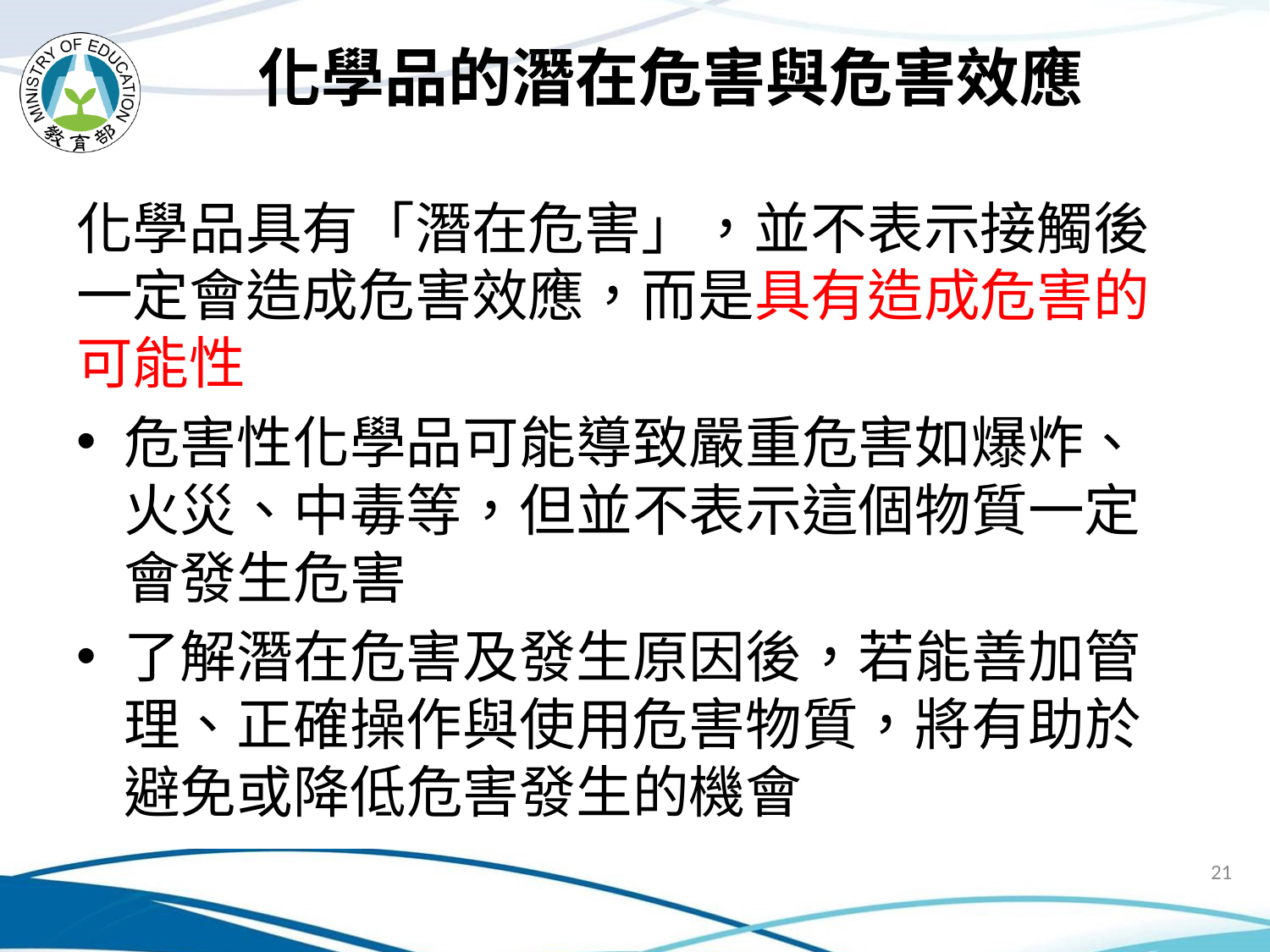

# 化學品的潛在危害與危害效應
化學品具有「潛在危害」，並不表示接觸後一定會造成危害效應，而是具有造成危害的可能性
危害性化學品可能導致嚴重危害如爆炸、火災、中毒等，但並不表示這個物質一定會發生危害
了解潛在危害及發生原因後，若能善加管理、正確操作與使用危害物質，將有助於避免或降低危害發生的機會
21